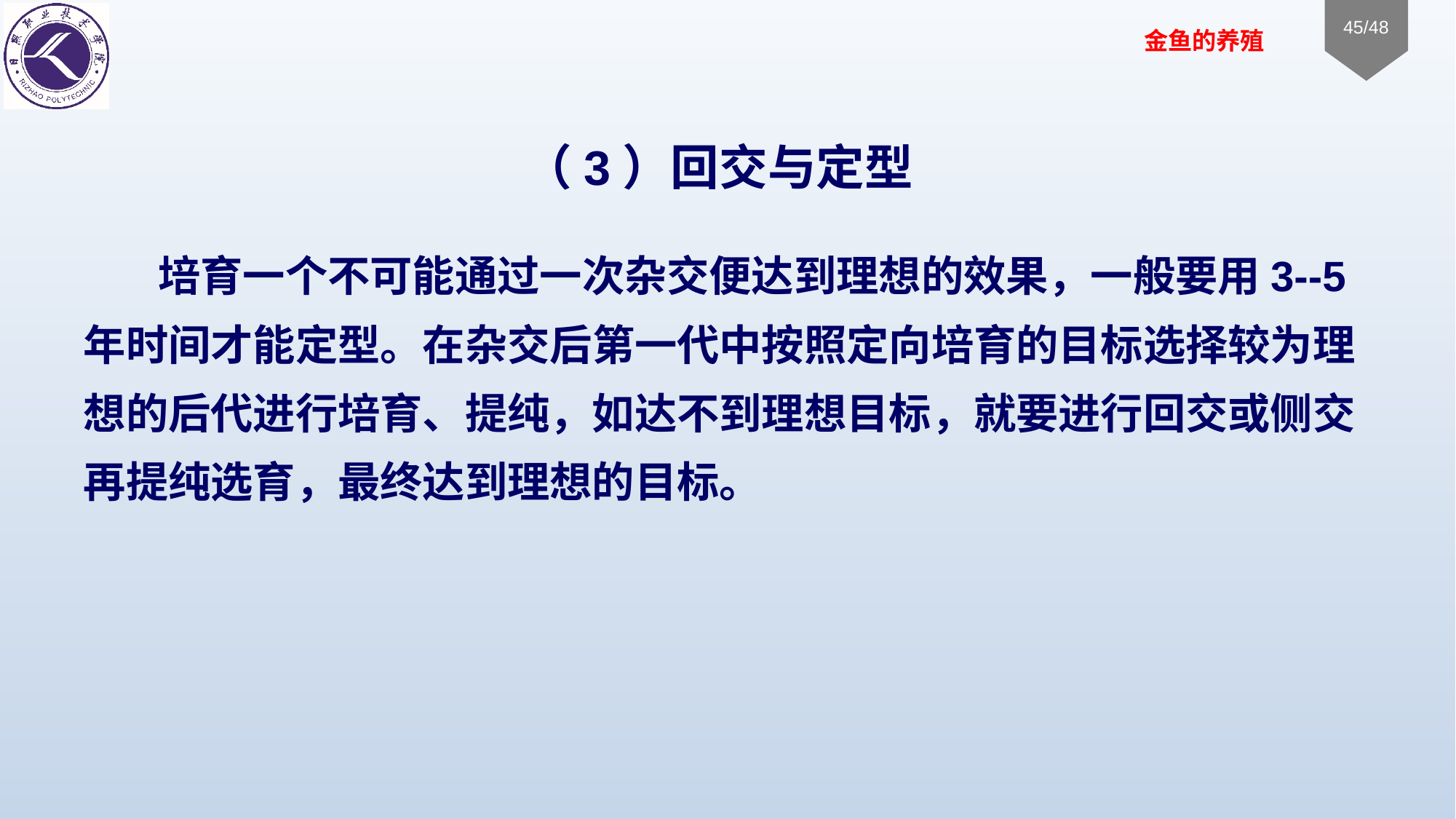

# （3）回交与定型
   培育一个不可能通过一次杂交便达到理想的效果，一般要用3--5年时间才能定型。在杂交后第一代中按照定向培育的目标选择较为理想的后代进行培育、提纯，如达不到理想目标，就要进行回交或侧交再提纯选育，最终达到理想的目标。